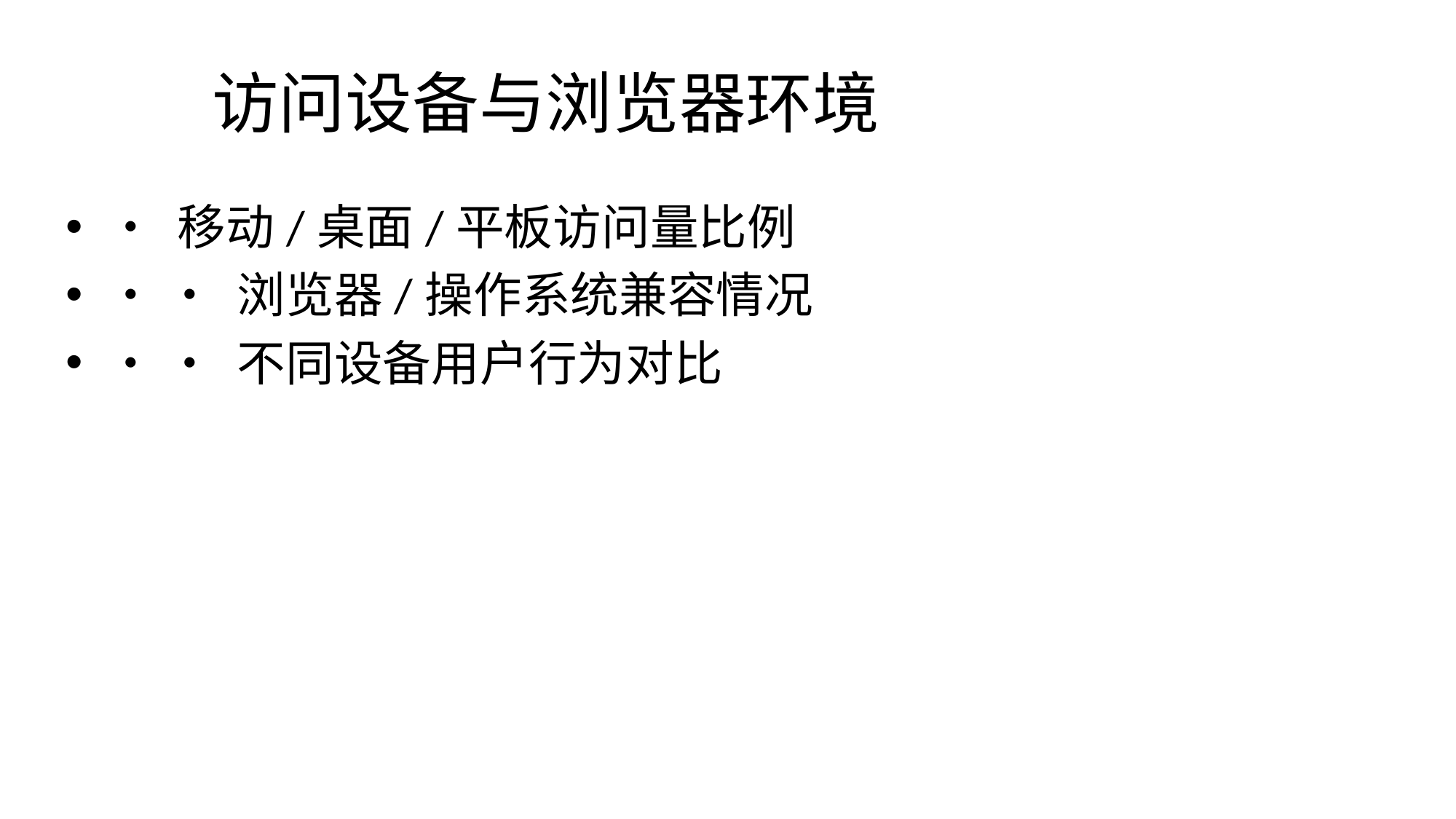

# 访问设备与浏览器环境
• 移动/桌面/平板访问量比例
• • 浏览器/操作系统兼容情况
• • 不同设备用户行为对比